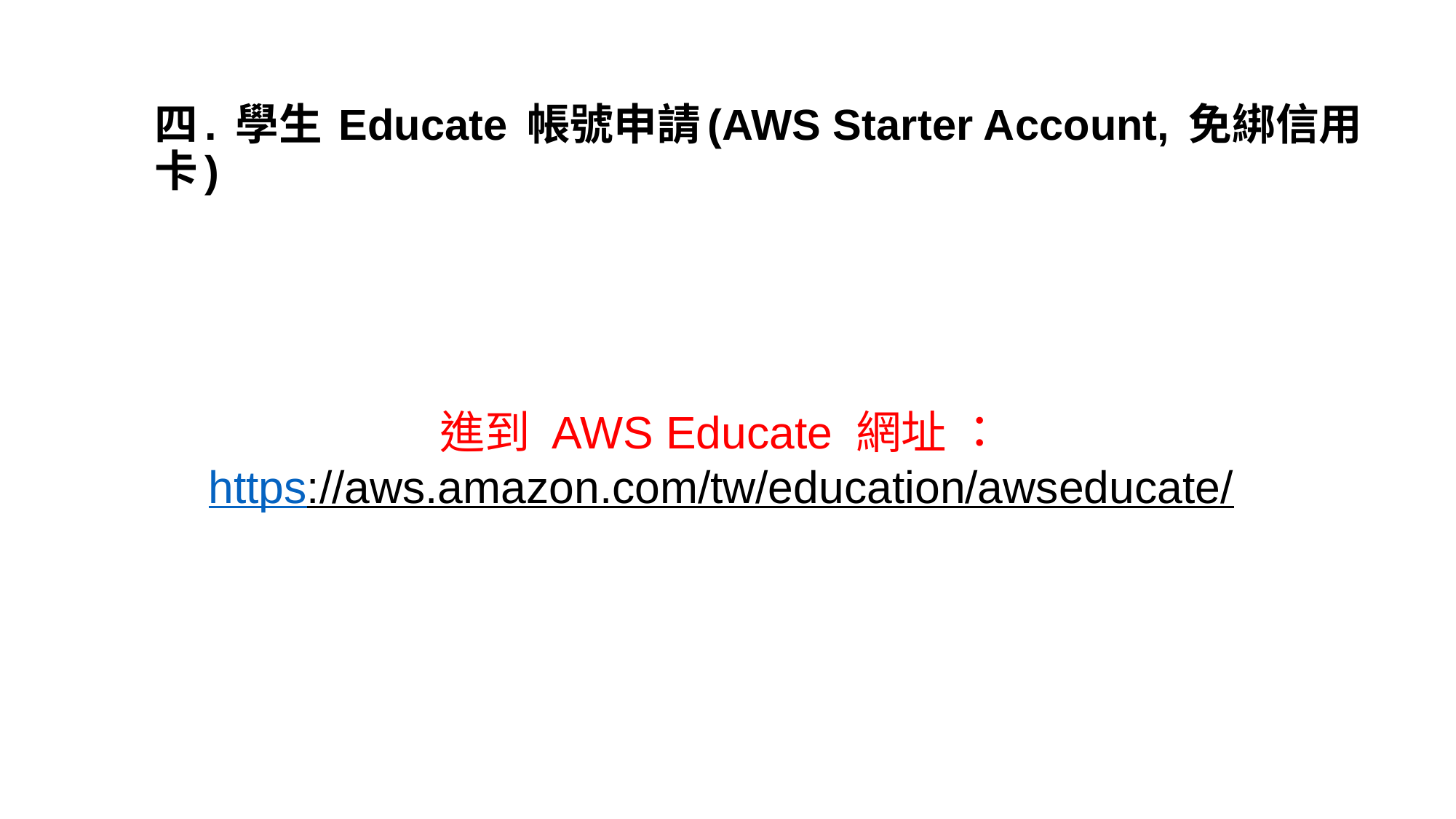

# 四. 學生 Educate 帳號申請(AWS Starter Account, 免綁信用卡)
進到 AWS Educate 網址 ：
https://aws.amazon.com/tw/education/awseducate/